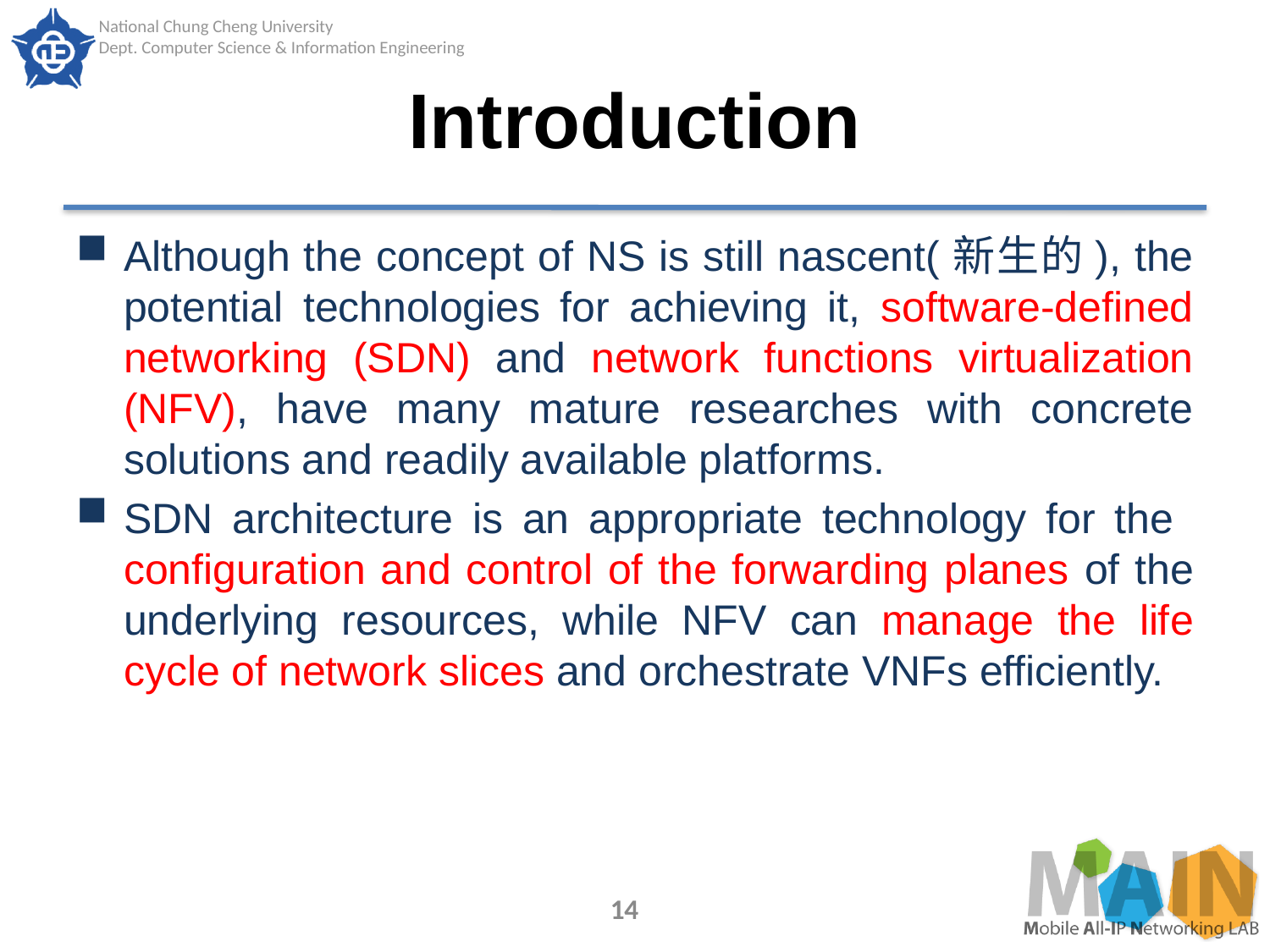

# Introduction
Although the concept of NS is still nascent(新生的), the potential technologies for achieving it, software-defined networking (SDN) and network functions virtualization (NFV), have many mature researches with concrete solutions and readily available platforms.
SDN architecture is an appropriate technology for the  configuration and control of the forwarding planes of the underlying resources, while NFV can manage the life cycle of network slices and orchestrate VNFs efficiently.
14